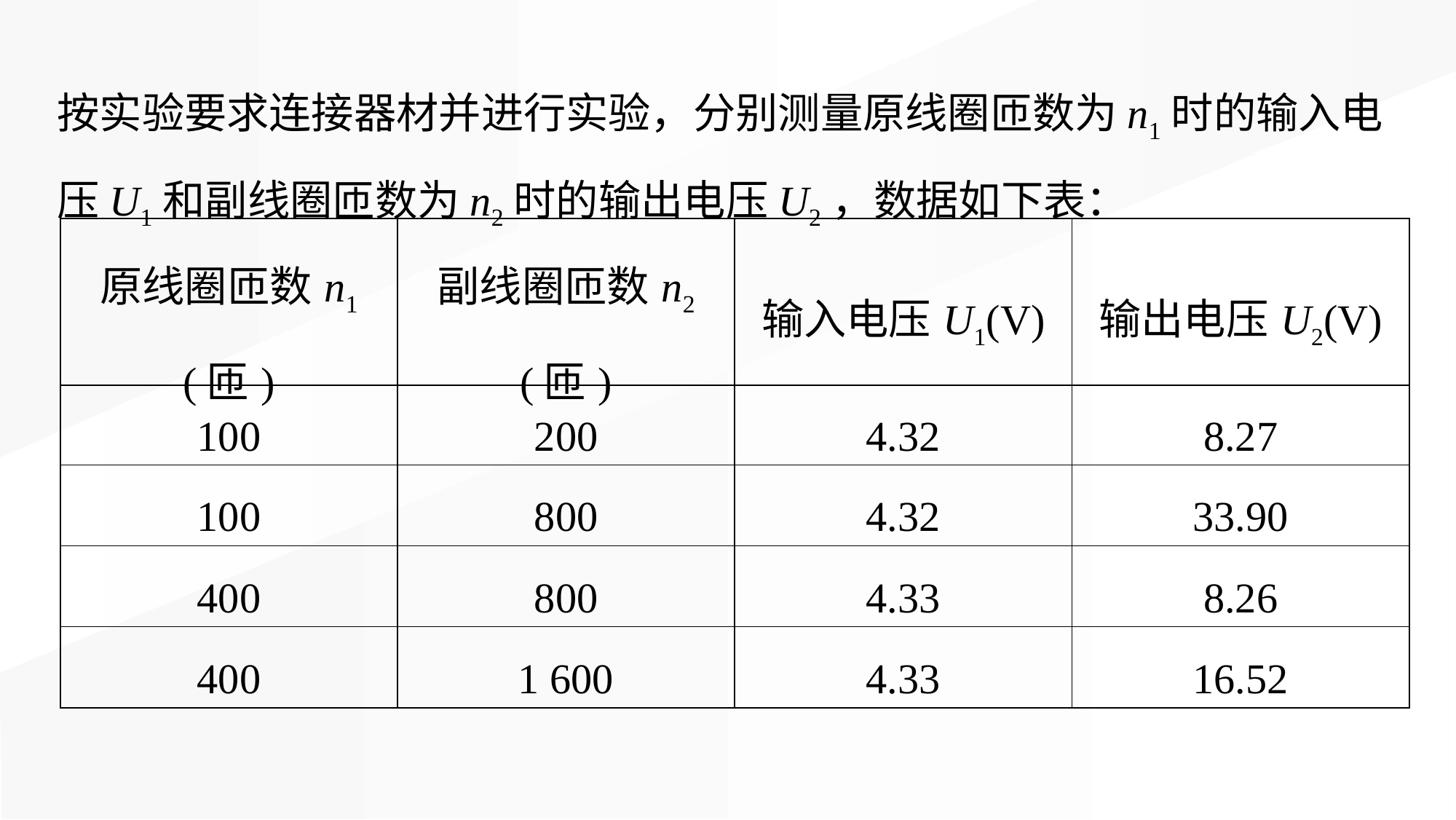

按实验要求连接器材并进行实验，分别测量原线圈匝数为n1时的输入电压U1和副线圈匝数为n2时的输出电压U2，数据如下表：
| 原线圈匝数n1(匝) | 副线圈匝数n2(匝) | 输入电压U1(V) | 输出电压U2(V) |
| --- | --- | --- | --- |
| 100 | 200 | 4.32 | 8.27 |
| 100 | 800 | 4.32 | 33.90 |
| 400 | 800 | 4.33 | 8.26 |
| 400 | 1 600 | 4.33 | 16.52 |